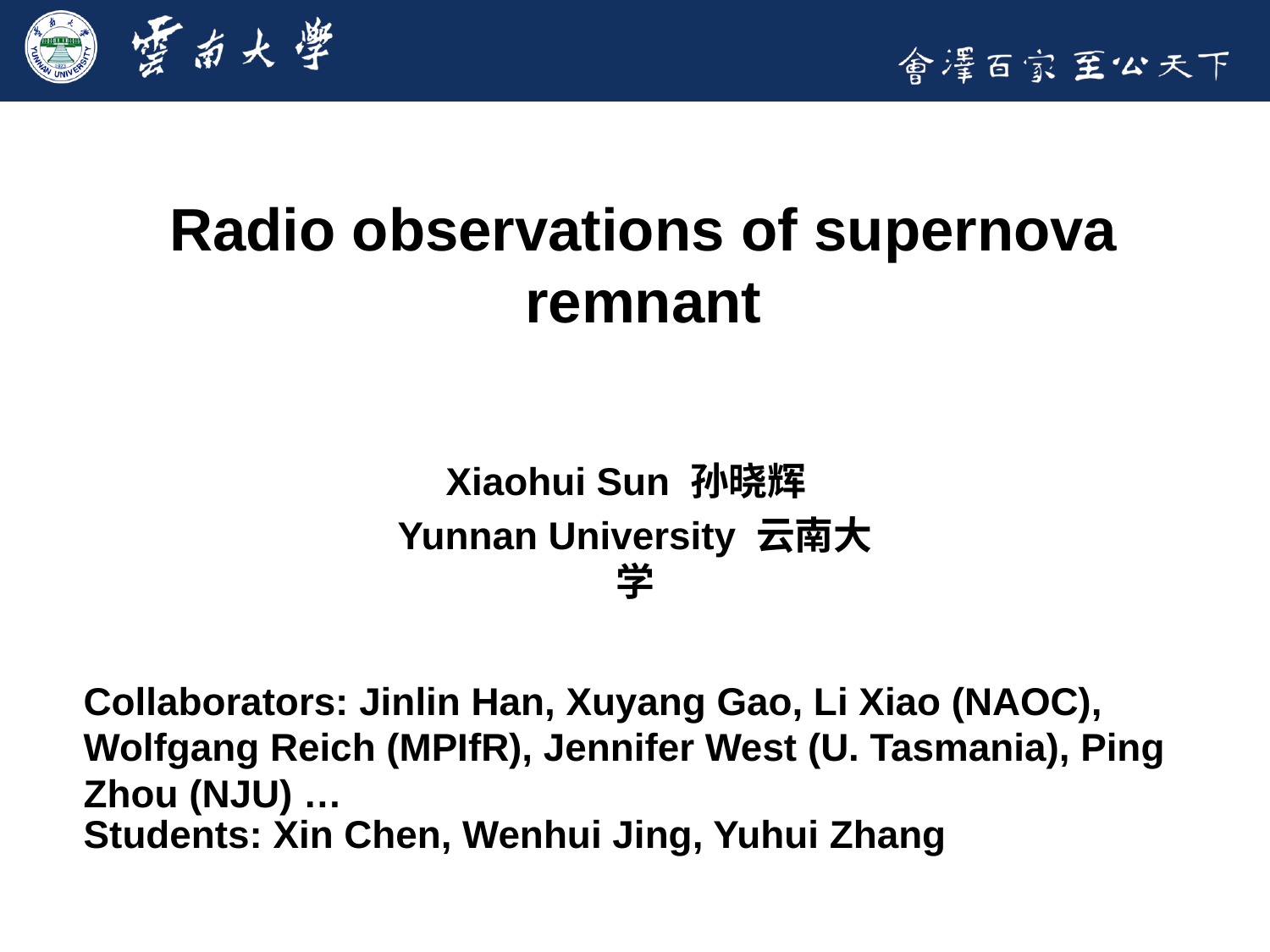

Radio observations of supernova remnant
Xiaohui Sun 孙晓辉
Yunnan University 云南大学
Collaborators: Jinlin Han, Xuyang Gao, Li Xiao (NAOC), Wolfgang Reich (MPIfR), Jennifer West (U. Tasmania), Ping Zhou (NJU) …
Students: Xin Chen, Wenhui Jing, Yuhui Zhang